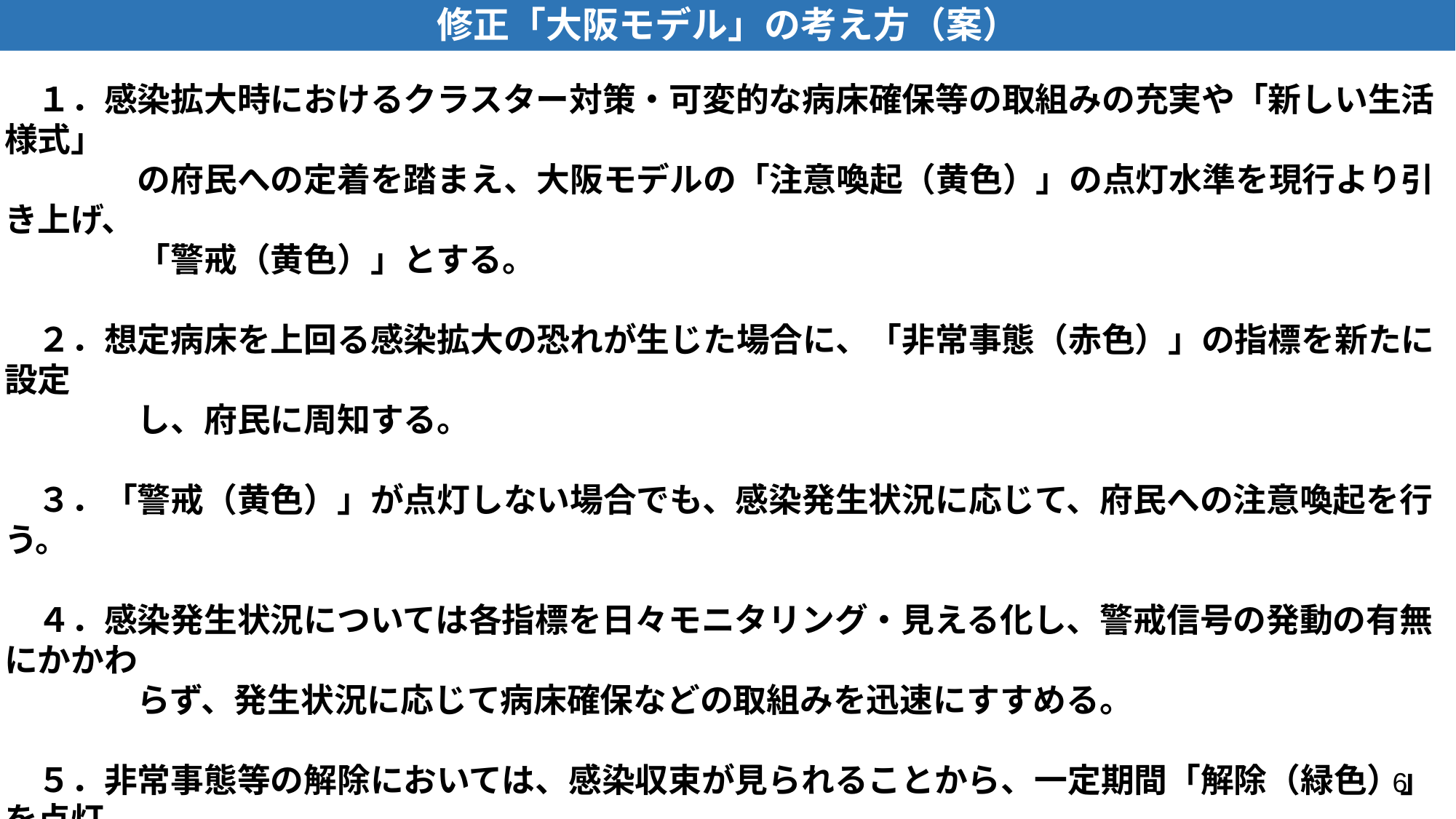

修正「大阪モデル」の考え方（案）
　１．感染拡大時におけるクラスター対策・可変的な病床確保等の取組みの充実や「新しい生活様式」
　　　　の府民への定着を踏まえ、大阪モデルの「注意喚起（黄色）」の点灯水準を現行より引き上げ、
　　　　「警戒（黄色）」とする。

　２．想定病床を上回る感染拡大の恐れが生じた場合に、「非常事態（赤色）」の指標を新たに設定
　　　　し、府民に周知する。

　３．「警戒（黄色）」が点灯しない場合でも、感染発生状況に応じて、府民への注意喚起を行う。

　４．感染発生状況については各指標を日々モニタリング・見える化し、警戒信号の発動の有無にかかわ
　　　　らず、発生状況に応じて病床確保などの取組みを迅速にすすめる。

　５．非常事態等の解除においては、感染収束が見られることから、一定期間「解除（緑色）」を点灯
　　　　させた後、消灯させる。
6